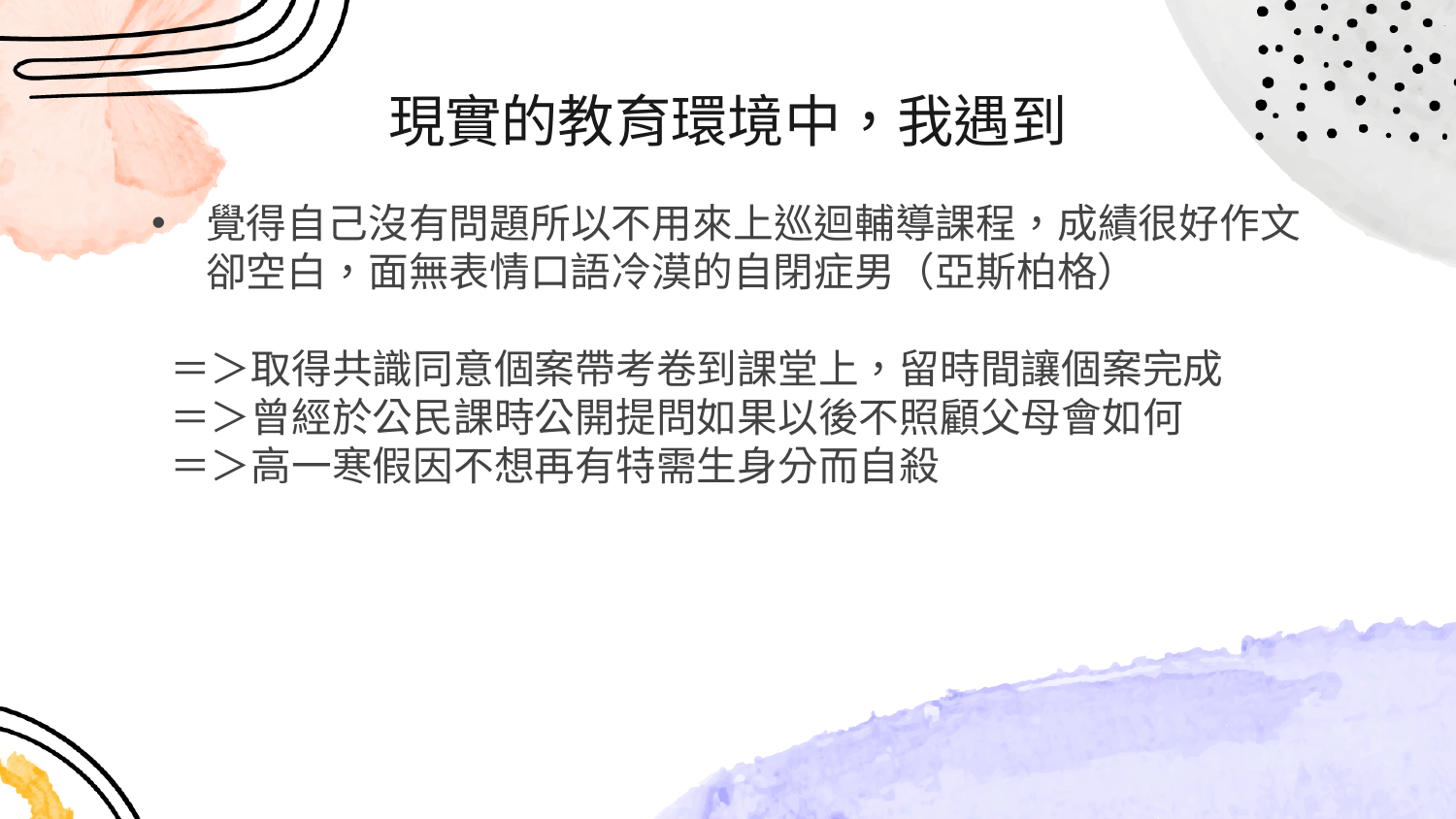

# 現實的教育環境中，我遇到
覺得自己沒有問題所以不用來上巡迴輔導課程，成績很好作文卻空白，面無表情口語冷漠的自閉症男（亞斯柏格）

 ＝＞取得共識同意個案帶考卷到課堂上，留時間讓個案完成
 ＝＞曾經於公民課時公開提問如果以後不照顧父母會如何
 ＝＞高一寒假因不想再有特需生身分而自殺